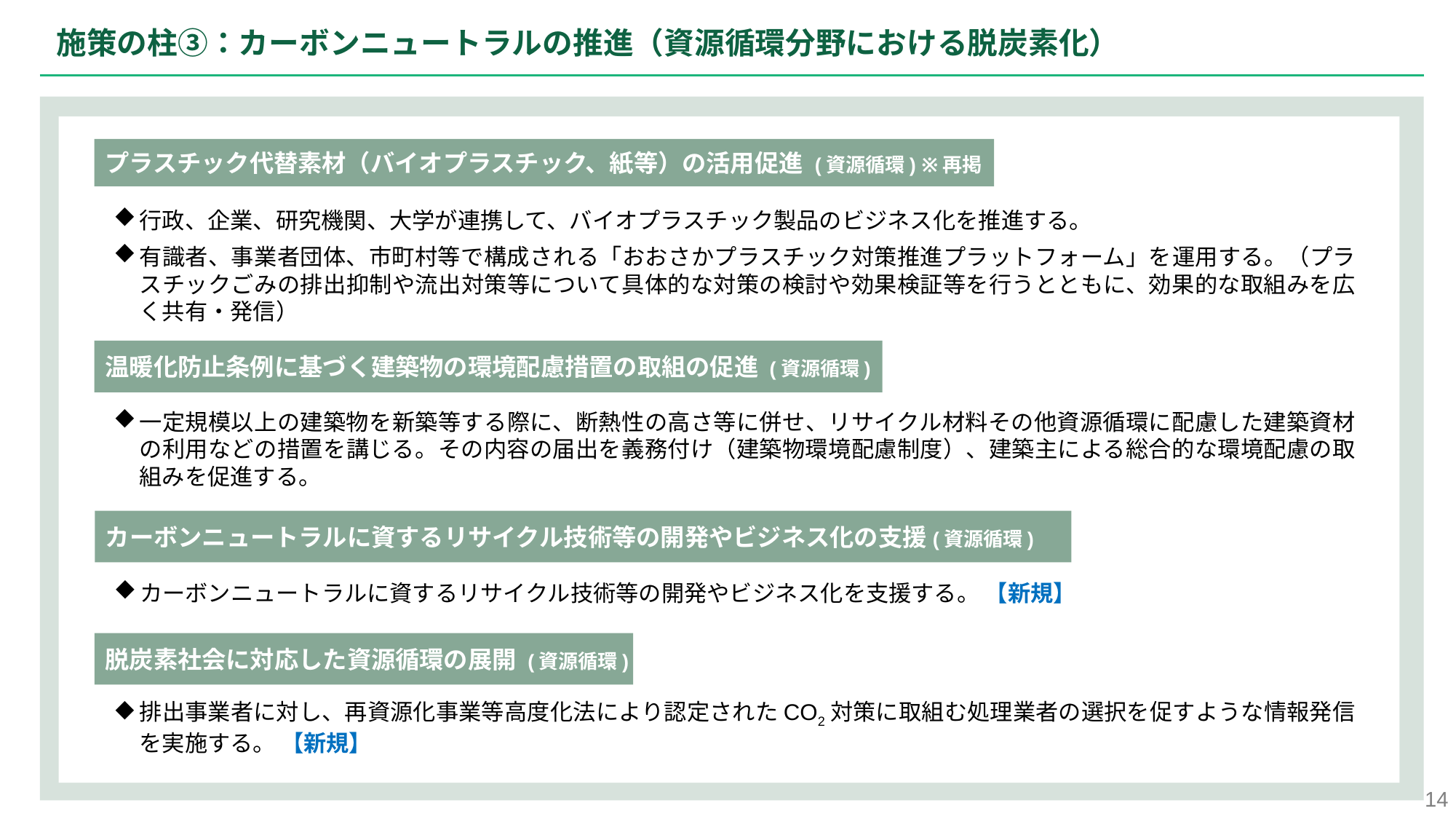

施策の柱③：カーボンニュートラルの推進（資源循環分野における脱炭素化）

プラスチック代替素材（バイオプラスチック、紙等）の活用促進 (資源循環) ※再掲
行政、企業、研究機関、大学が連携して、バイオプラスチック製品のビジネス化を推進する。
有識者、事業者団体、市町村等で構成される「おおさかプラスチック対策推進プラットフォーム」を運用する。（プラスチックごみの排出抑制や流出対策等について具体的な対策の検討や効果検証等を行うとともに、効果的な取組みを広く共有・発信）
温暖化防止条例に基づく建築物の環境配慮措置の取組の促進 (資源循環)
一定規模以上の建築物を新築等する際に、断熱性の高さ等に併せ、リサイクル材料その他資源循環に配慮した建築資材の利用などの措置を講じる。その内容の届出を義務付け（建築物環境配慮制度）、建築主による総合的な環境配慮の取組みを促進する。
カーボンニュートラルに資するリサイクル技術等の開発やビジネス化の支援(資源循環)
カーボンニュートラルに資するリサイクル技術等の開発やビジネス化を支援する。 【新規】
脱炭素社会に対応した資源循環の展開 (資源循環)
排出事業者に対し、再資源化事業等高度化法により認定されたCO2対策に取組む処理業者の選択を促すような情報発信を実施する。 【新規】
14